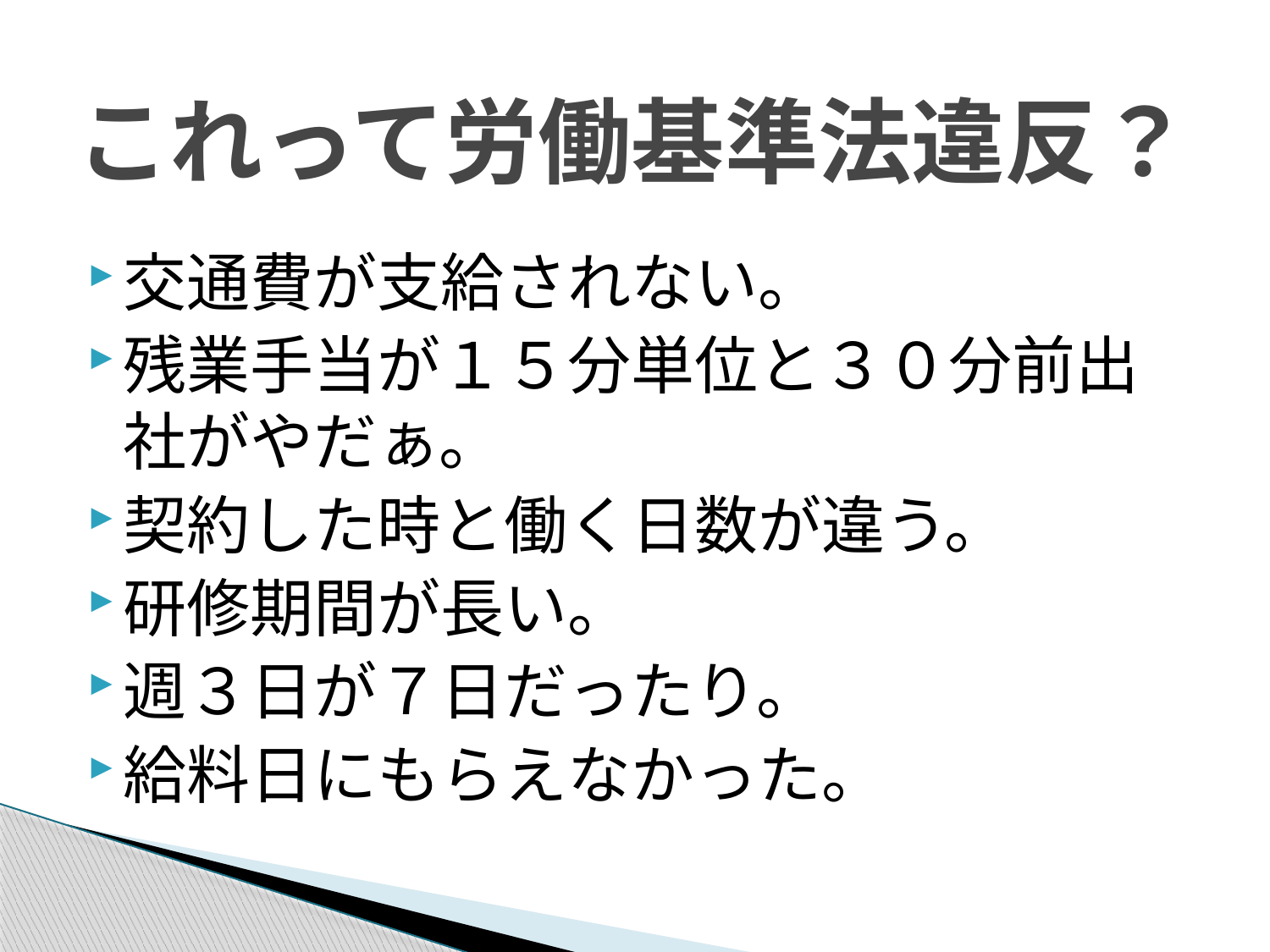

# これって労働基準法違反？
交通費が支給されない。
残業手当が１５分単位と３０分前出社がやだぁ。
契約した時と働く日数が違う。
研修期間が長い。
週３日が７日だったり。
給料日にもらえなかった。